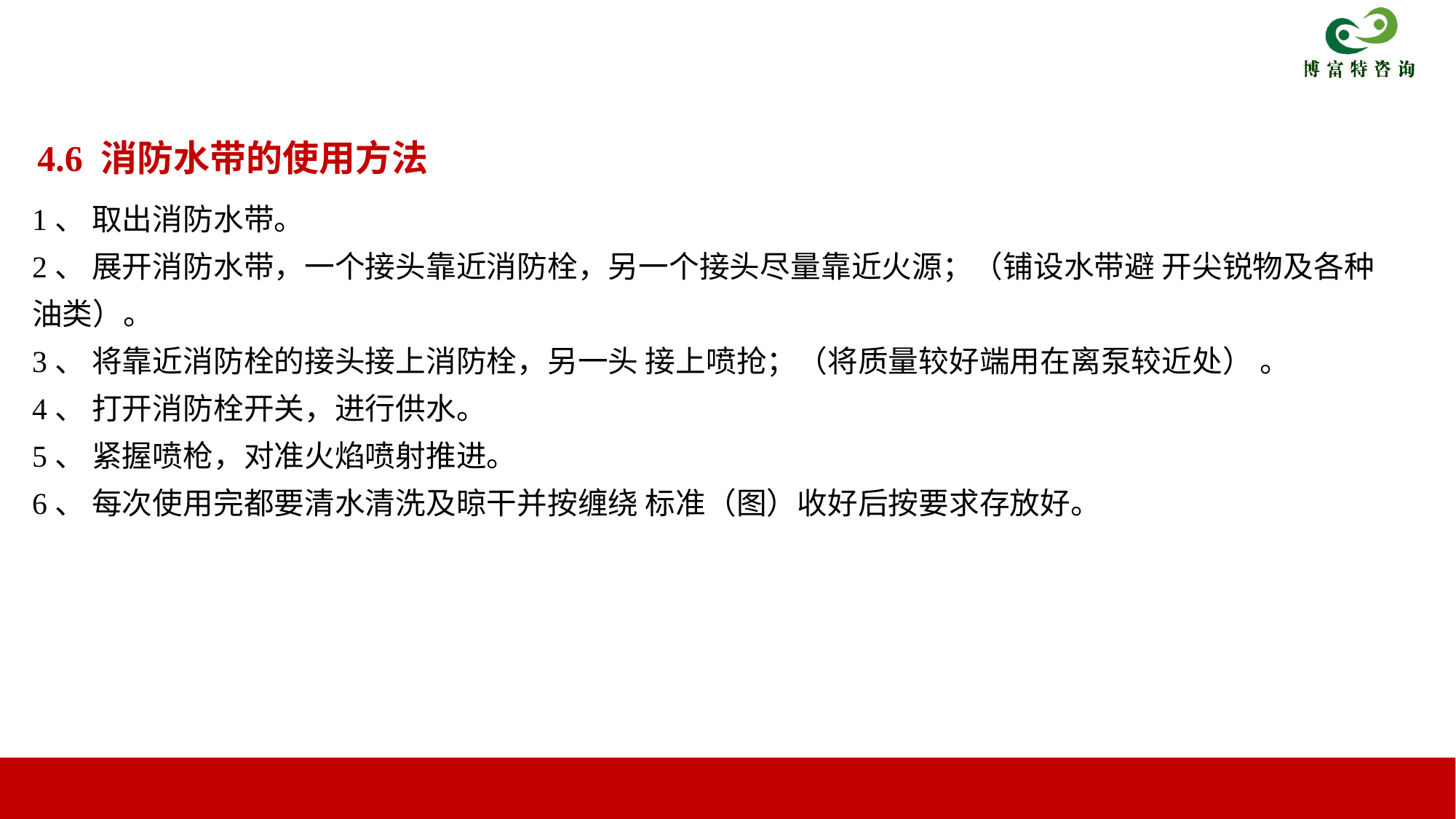

4.6 消防水带的使用方法
1、 取出消防水带。
2、 展开消防水带，一个接头靠近消防栓，另一个接头尽量靠近火源；（铺设水带避 开尖锐物及各种
油类）。
3、 将靠近消防栓的接头接上消防栓，另一头 接上喷抢；（将质量较好端用在离泵较近处） 。
4、 打开消防栓开关，进行供水。
5、 紧握喷枪，对准火焰喷射推进。
6、 每次使用完都要清水清洗及晾干并按缠绕 标准（图）收好后按要求存放好。